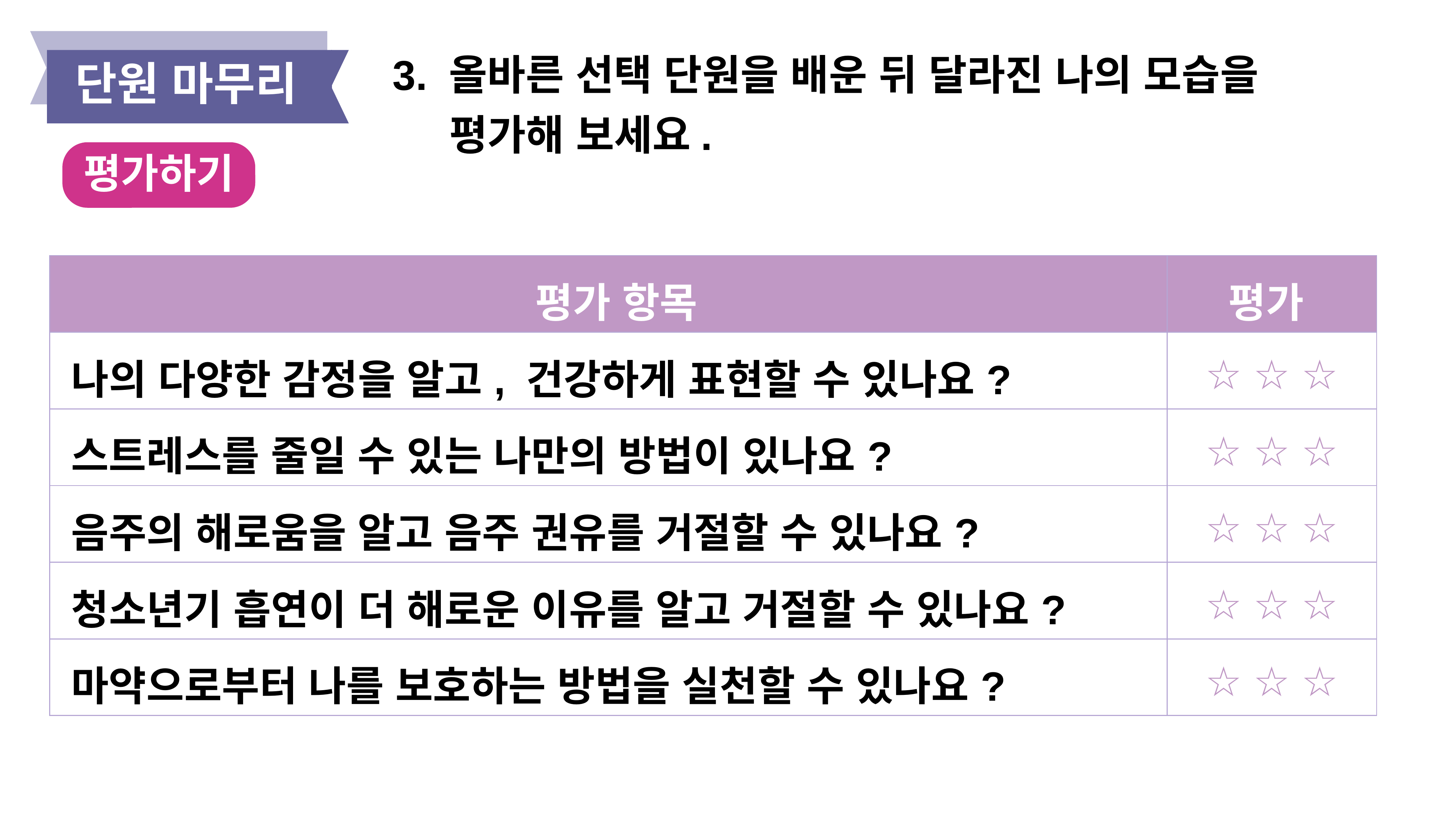

단원 마무리
3. 올바른 선택 단원을 배운 뒤 달라진 나의 모습을
    평가해 보세요.

평가하기
| 평가 항목 | 평가 |
| --- | --- |
| 나의 다양한 감정을 알고, 건강하게 표현할 수 있나요? | ☆ ☆ ☆ |
| 스트레스를 줄일 수 있는 나만의 방법이 있나요? | ☆ ☆ ☆ |
| 음주의 해로움을 알고 음주 권유를 거절할 수 있나요? | ☆ ☆ ☆ |
| 청소년기 흡연이 더 해로운 이유를 알고 거절할 수 있나요? | ☆ ☆ ☆ |
| 마약으로부터 나를 보호하는 방법을 실천할 수 있나요? | ☆ ☆ ☆ |